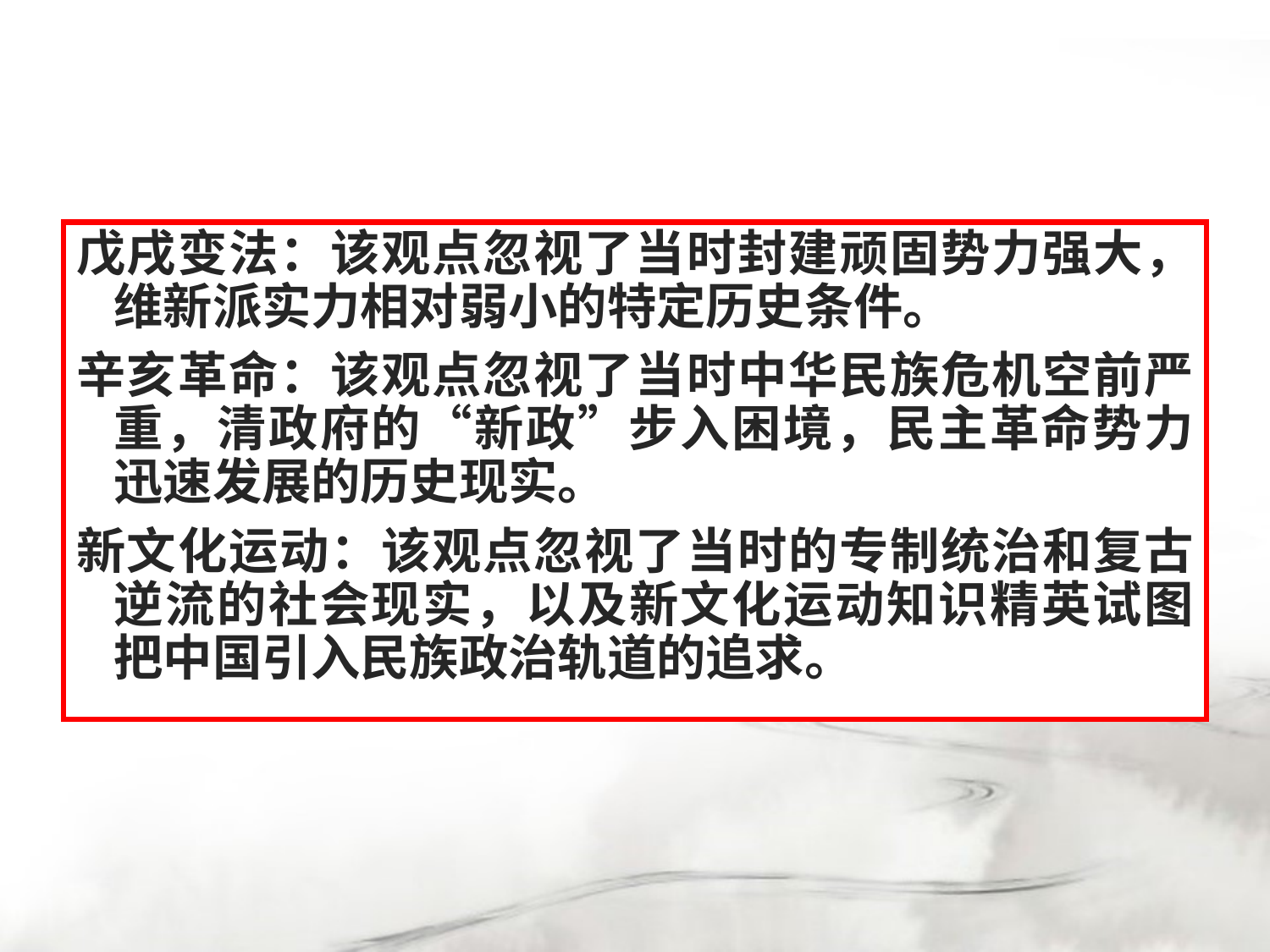

戊戌变法：该观点忽视了当时封建顽固势力强大，维新派实力相对弱小的特定历史条件。
辛亥革命：该观点忽视了当时中华民族危机空前严重，清政府的“新政”步入困境，民主革命势力迅速发展的历史现实。
新文化运动：该观点忽视了当时的专制统治和复古逆流的社会现实，以及新文化运动知识精英试图把中国引入民族政治轨道的追求。